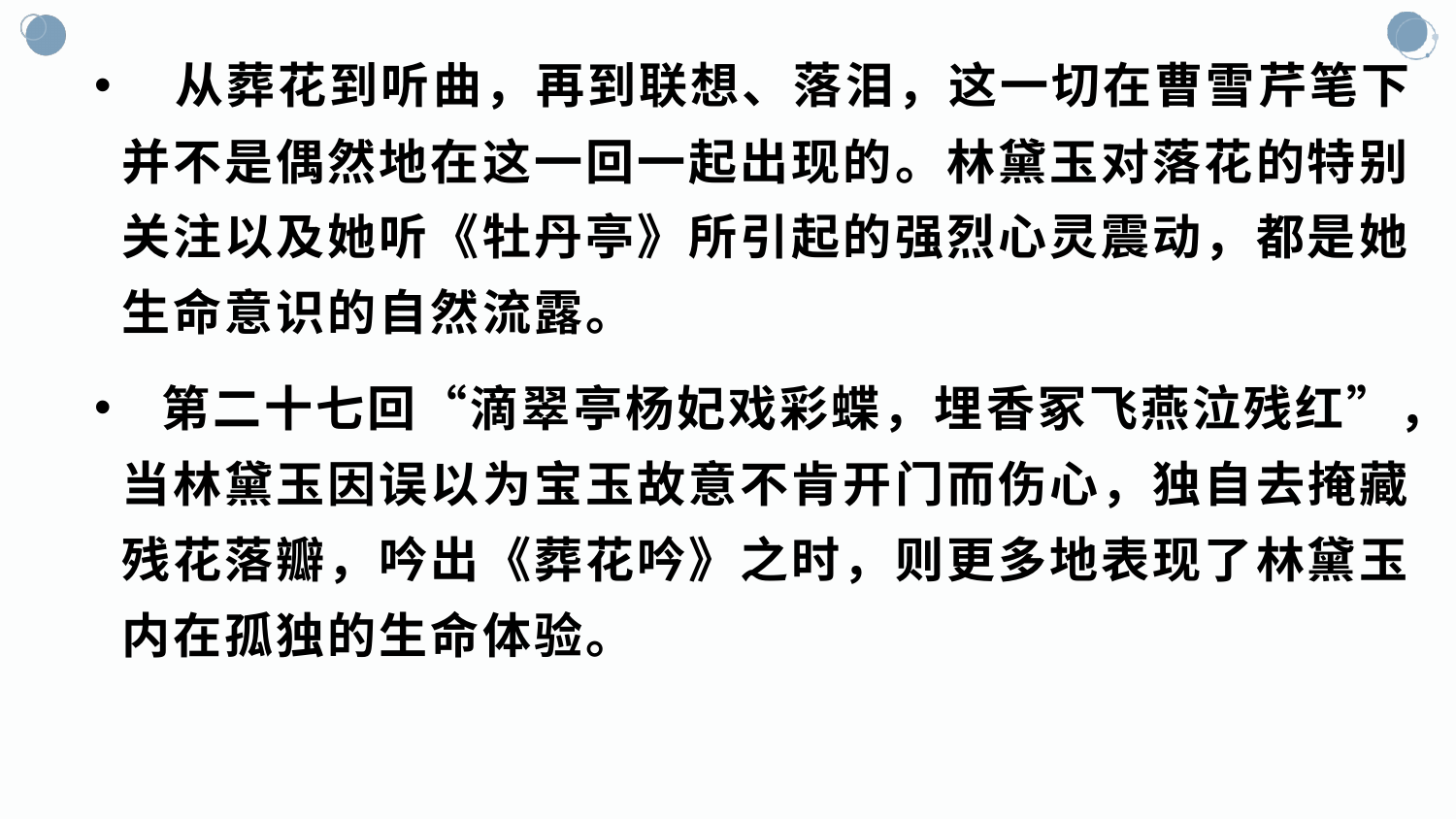

从葬花到听曲，再到联想、落泪，这一切在曹雪芹笔下并不是偶然地在这一回一起出现的。林黛玉对落花的特别关注以及她听《牡丹亭》所引起的强烈心灵震动，都是她生命意识的自然流露。
  第二十七回“滴翠亭杨妃戏彩蝶，埋香冢飞燕泣残红”，当林黛玉因误以为宝玉故意不肯开门而伤心，独自去掩藏残花落瓣，吟出《葬花吟》之时，则更多地表现了林黛玉内在孤独的生命体验。

#